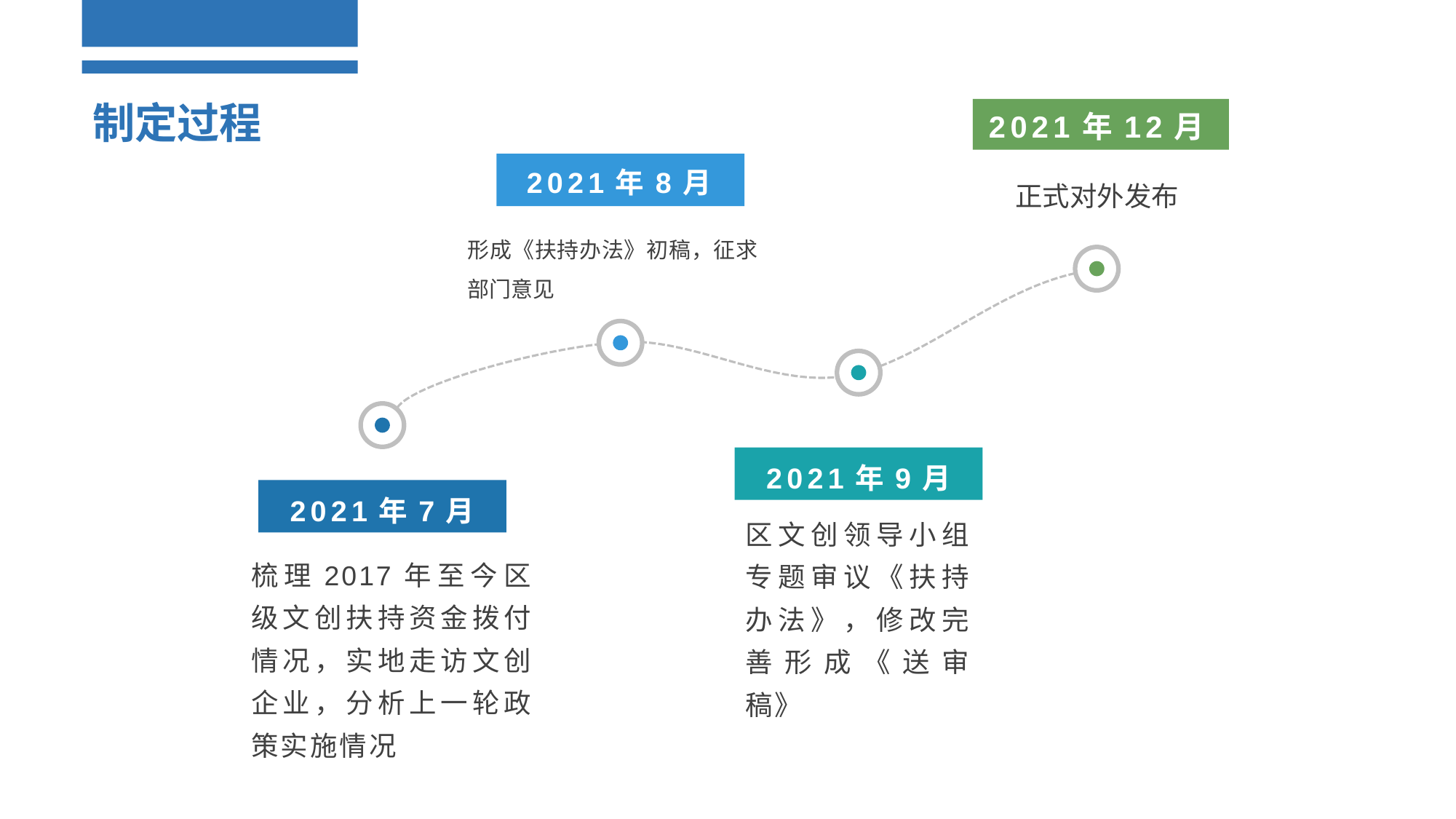

制定过程
2021年12月

2021年8月

正式对外发布
形成《扶持办法》初稿，征求部门意见

2021年9月

2021年7月
区文创领导小组专题审议《扶持办法》，修改完善形成《送审稿》

梳理2017年至今区级文创扶持资金拨付情况，实地走访文创企业，分析上一轮政策实施情况